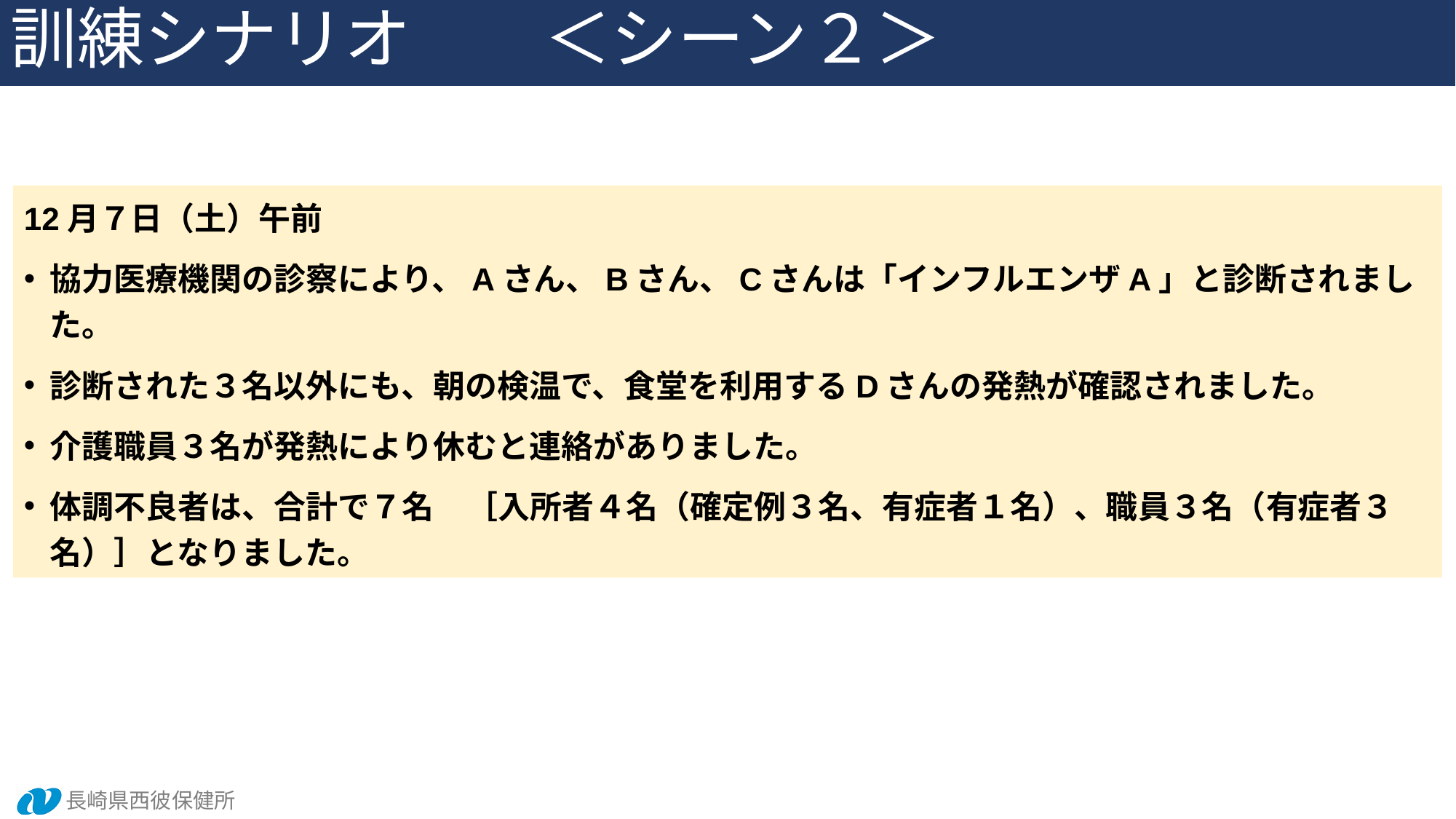

訓練シナリオ　　＜シーン２＞
12月７日（土）午前
協力医療機関の診察により、Aさん、Bさん、Cさんは「インフルエンザA」と診断されました。
診断された３名以外にも、朝の検温で、食堂を利用するDさんの発熱が確認されました。
介護職員３名が発熱により休むと連絡がありました。
体調不良者は、合計で７名　［入所者４名（確定例３名、有症者１名）、職員３名（有症者３名）］となりました。